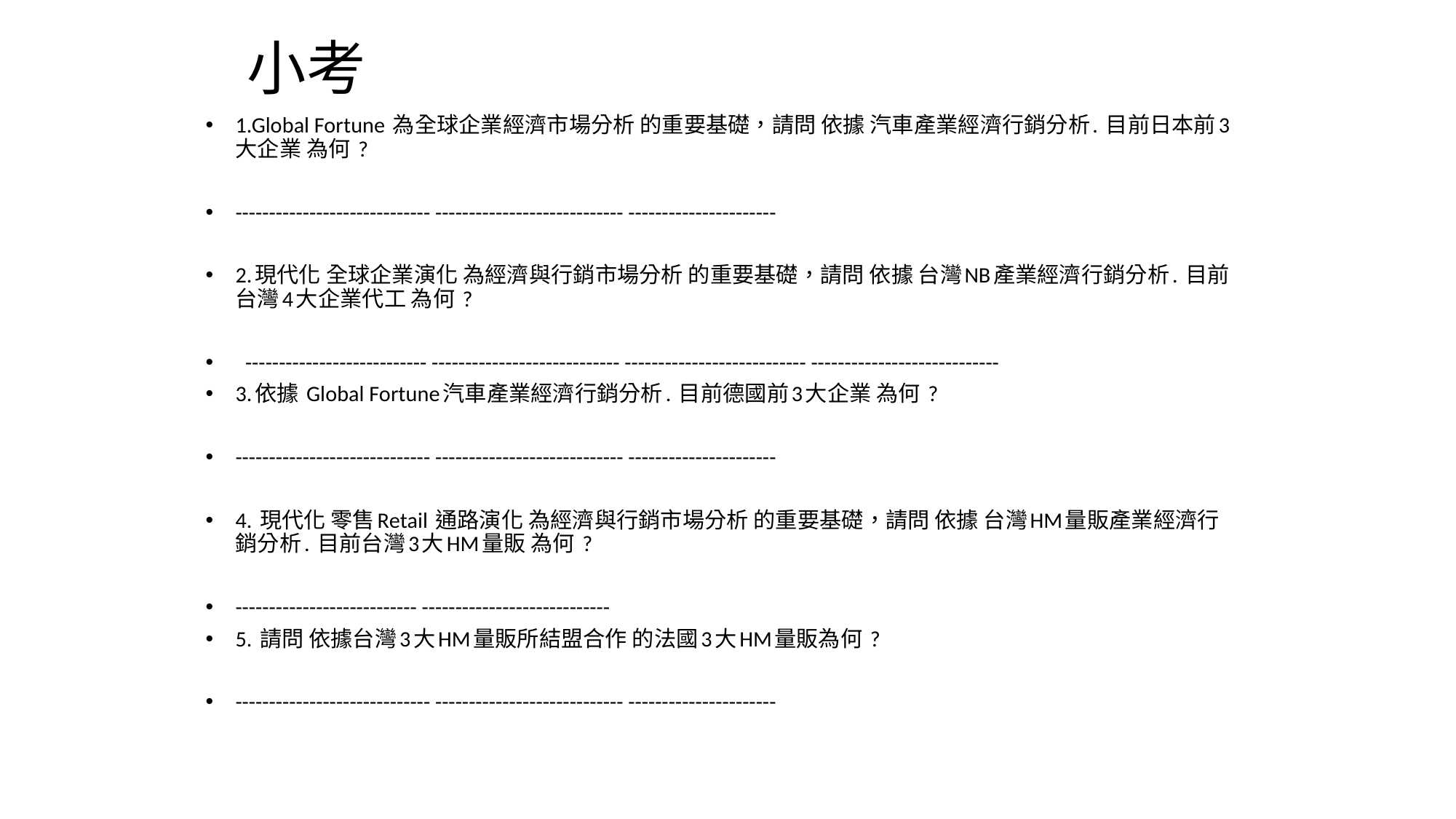

# 小考
1.Global Fortune 為全球企業經濟市場分析 的重要基礎，請問 依據 汽車產業經濟行銷分析. 目前日本前3大企業 為何 ?

----------------------------- ---------------------------- ----------------------

2.現代化 全球企業演化 為經濟與行銷市場分析 的重要基礎，請問 依據 台灣NB產業經濟行銷分析. 目前台灣4大企業代工 為何 ?

  --------------------------- ---------------------------- --------------------------- ----------------------------
3.依據 Global Fortune汽車產業經濟行銷分析. 目前德國前3大企業 為何 ?

----------------------------- ---------------------------- ----------------------

4. 現代化 零售Retail 通路演化 為經濟與行銷市場分析 的重要基礎，請問 依據 台灣HM量販產業經濟行銷分析. 目前台灣3大HM量販 為何 ?

--------------------------- ----------------------------
5. 請問 依據台灣3大HM量販所結盟合作 的法國3大HM量販為何 ?

----------------------------- ---------------------------- ----------------------